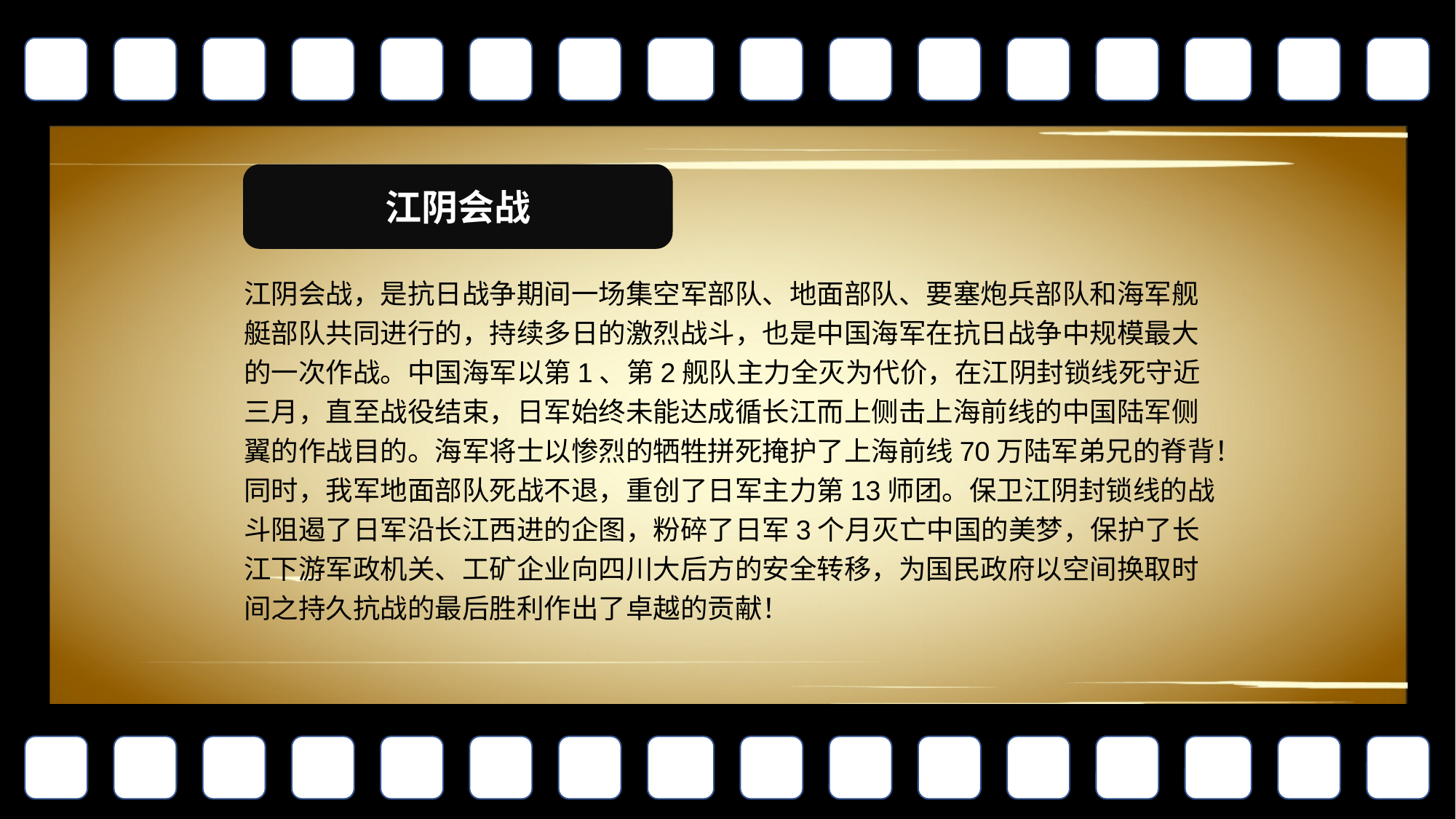

江阴会战
江阴会战，是抗日战争期间一场集空军部队、地面部队、要塞炮兵部队和海军舰艇部队共同进行的，持续多日的激烈战斗，也是中国海军在抗日战争中规模最大的一次作战。中国海军以第1、第2舰队主力全灭为代价，在江阴封锁线死守近三月，直至战役结束，日军始终未能达成循长江而上侧击上海前线的中国陆军侧翼的作战目的。海军将士以惨烈的牺牲拼死掩护了上海前线70万陆军弟兄的脊背！同时，我军地面部队死战不退，重创了日军主力第13师团。保卫江阴封锁线的战斗阻遏了日军沿长江西进的企图，粉碎了日军3个月灭亡中国的美梦，保护了长江下游军政机关、工矿企业向四川大后方的安全转移，为国民政府以空间换取时间之持久抗战的最后胜利作出了卓越的贡献！